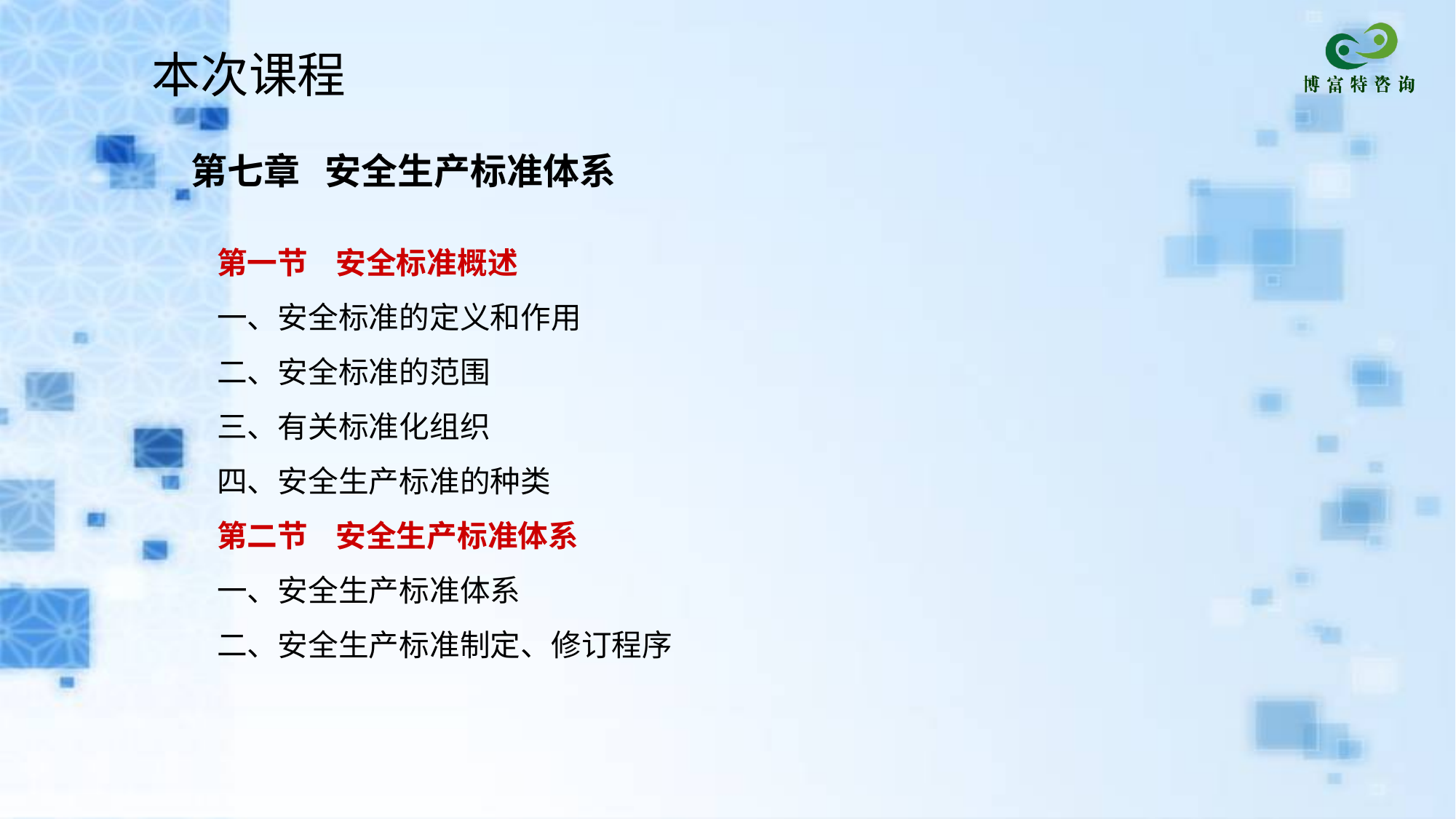

本次课程

      第七章   安全生产标准体系
第一节    安全标准概述
一、安全标准的定义和作用
二、安全标准的范围
三、有关标准化组织
四、安全生产标准的种类
第二节    安全生产标准体系
一、安全生产标准体系
二、安全生产标准制定、修订程序